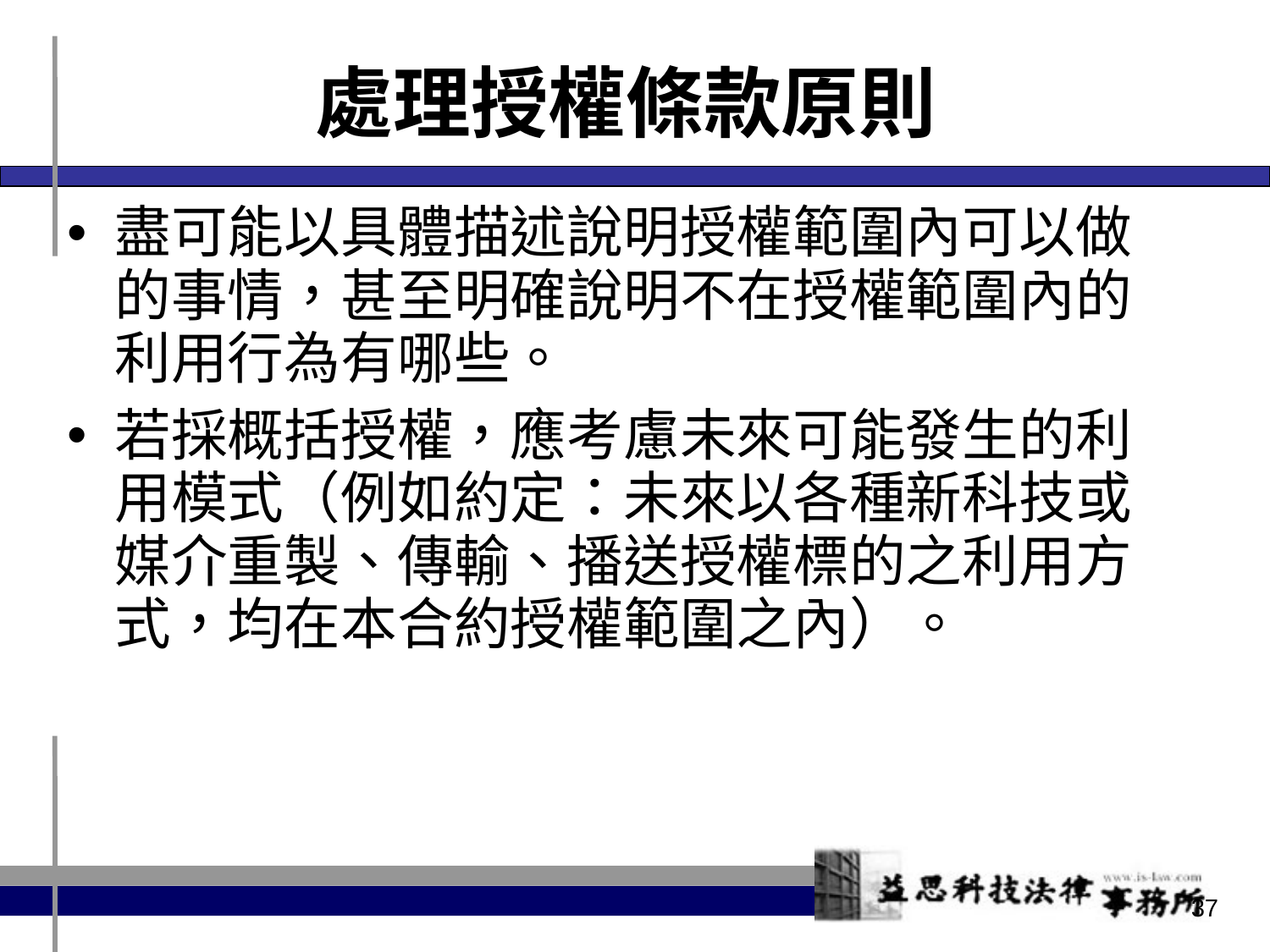

# 處理授權條款原則
盡可能以具體描述說明授權範圍內可以做的事情，甚至明確說明不在授權範圍內的利用行為有哪些。
若採概括授權，應考慮未來可能發生的利用模式（例如約定：未來以各種新科技或媒介重製、傳輸、播送授權標的之利用方式，均在本合約授權範圍之內）。
37